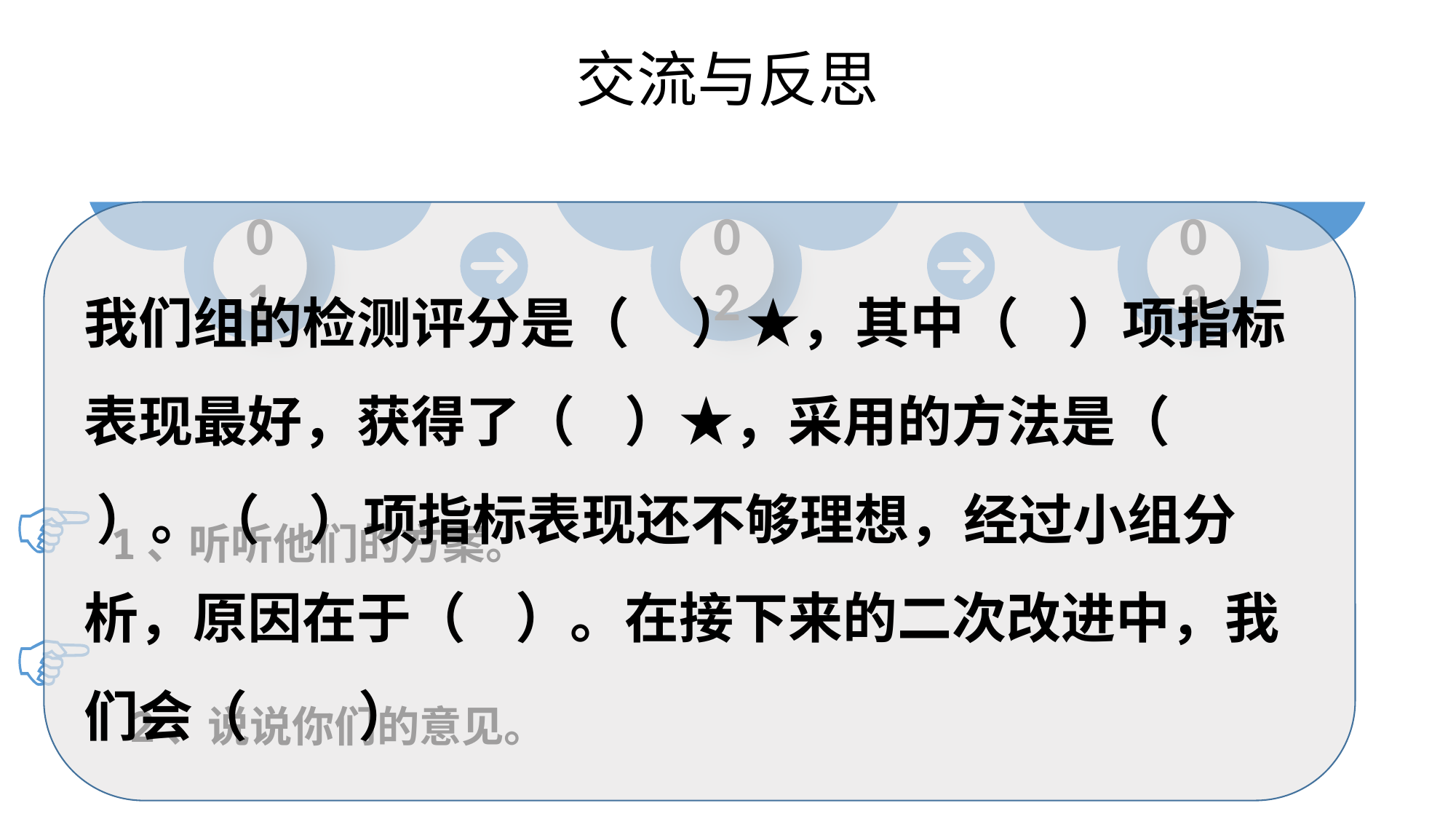

# 交流与反思

我们组的检测评分是（     ）★，其中（    ）项指标表现最好，获得了（    ）★，采用的方法是（    ）。（    ）项指标表现还不够理想，经过小组分析，原因在于（    ）。在接下来的二次改进中，我们会（         ）
01
02
03

1、听听他们的方案。★

2、说说你们的意见。